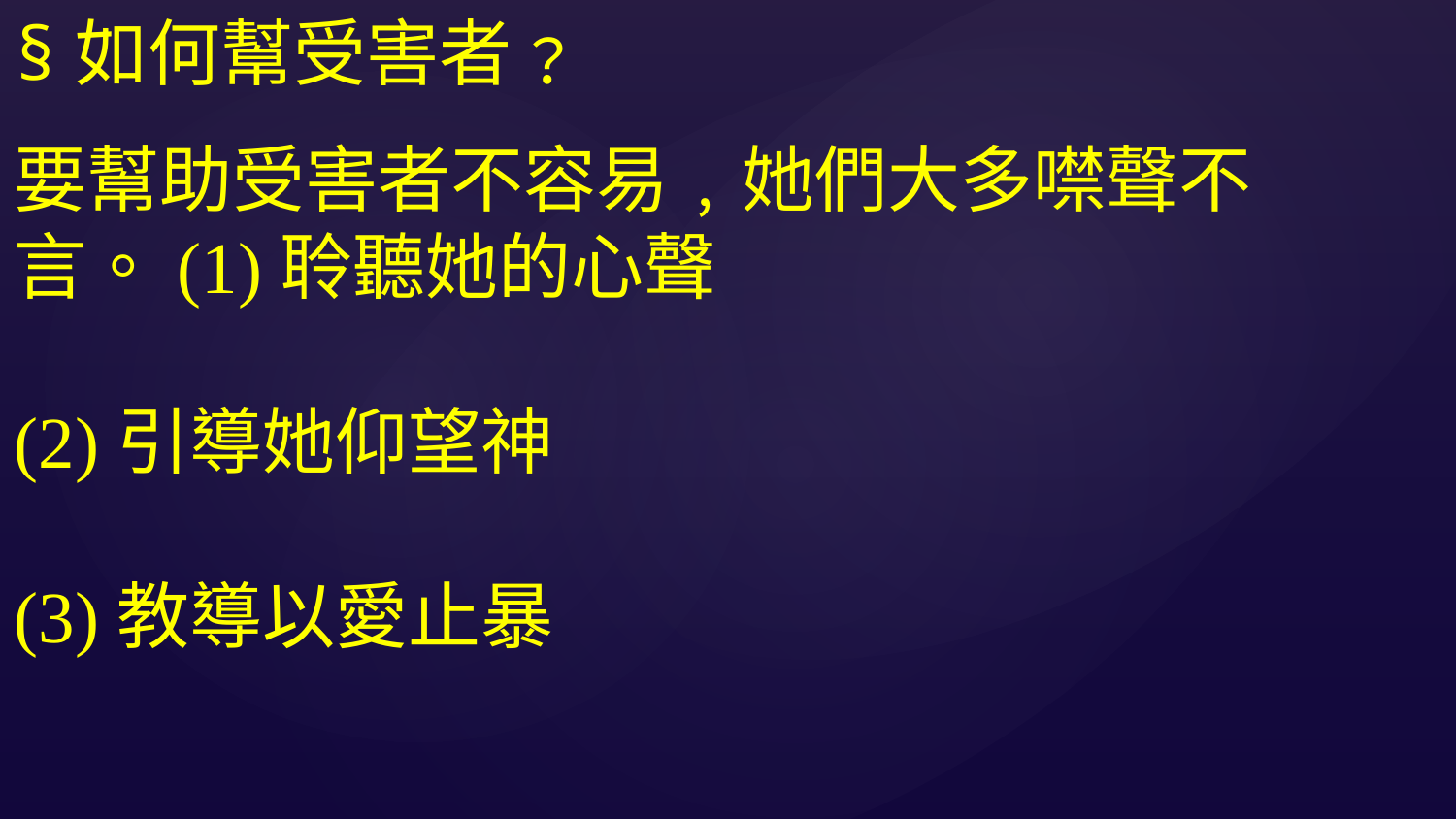

§如何幫受害者﹖

要幫助受害者不容易﹐她們大多噤聲不言。(1)聆聽她的心聲

(2)引導她仰望神

(3)教導以愛止暴